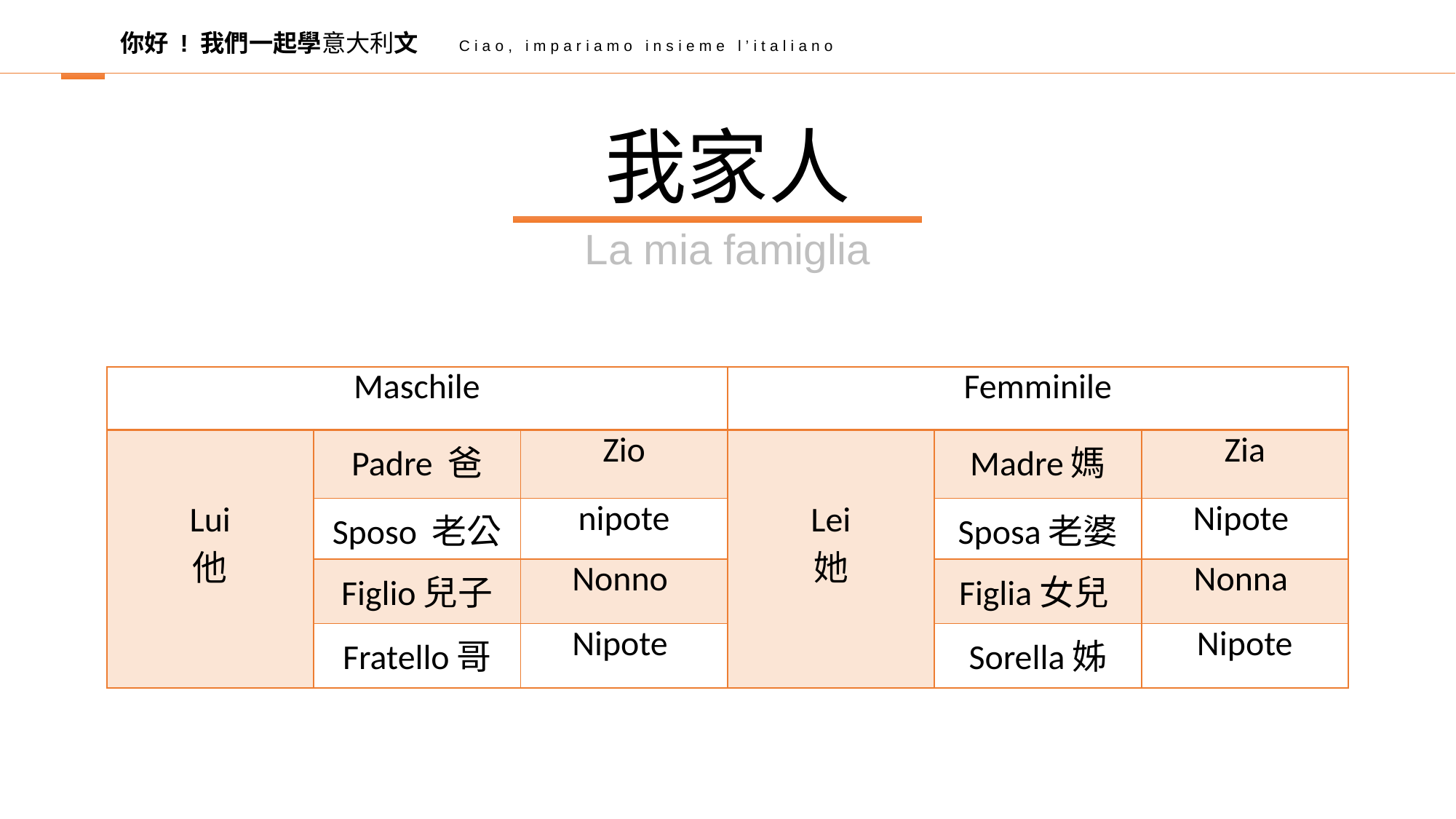

你好 ! 我們一起學意大利文
Ciao, impariamo insieme l’italiano

我家人
La mia famiglia

| Maschile |  |  | Femminile |  |  |
| --- | --- | --- | --- | --- | --- |
| Lui 他 | Padre 爸 | Zio | Lei 她 | Madre媽 | Zia |
|  | Sposo 老公 | nipote |  | Sposa老婆 | Nipote |
|  | Figlio兒子 | Nonno |  | Figlia女兒 | Nonna |
|  | Fratello哥 | Nipote |  | Sorella姊 | Nipote |